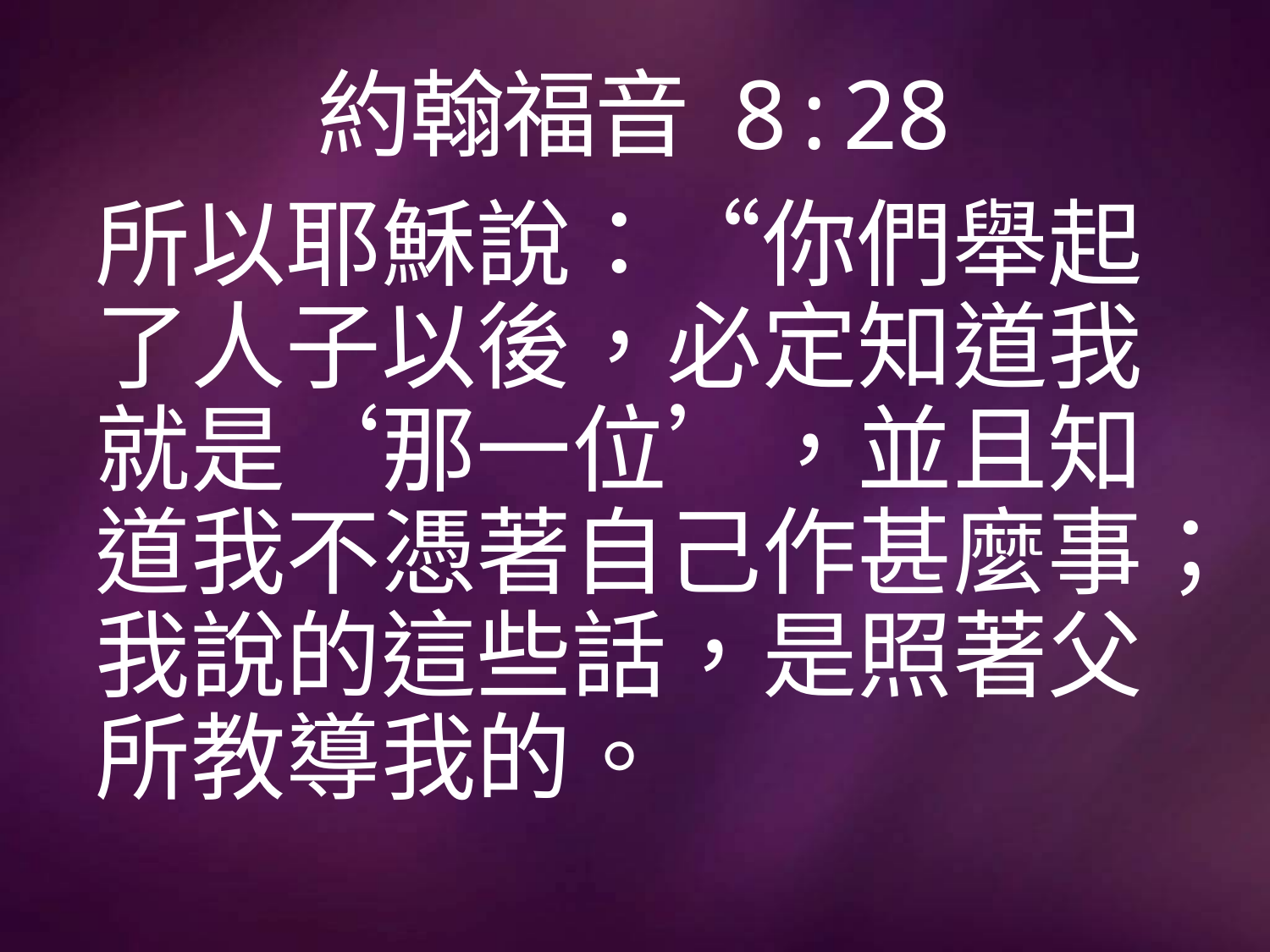

# 約翰福音 8:28
所以耶穌說：“你們舉起了人子以後，必定知道我就是‘那一位’，並且知道我不憑著自己作甚麼事；我說的這些話，是照著父所教導我的。